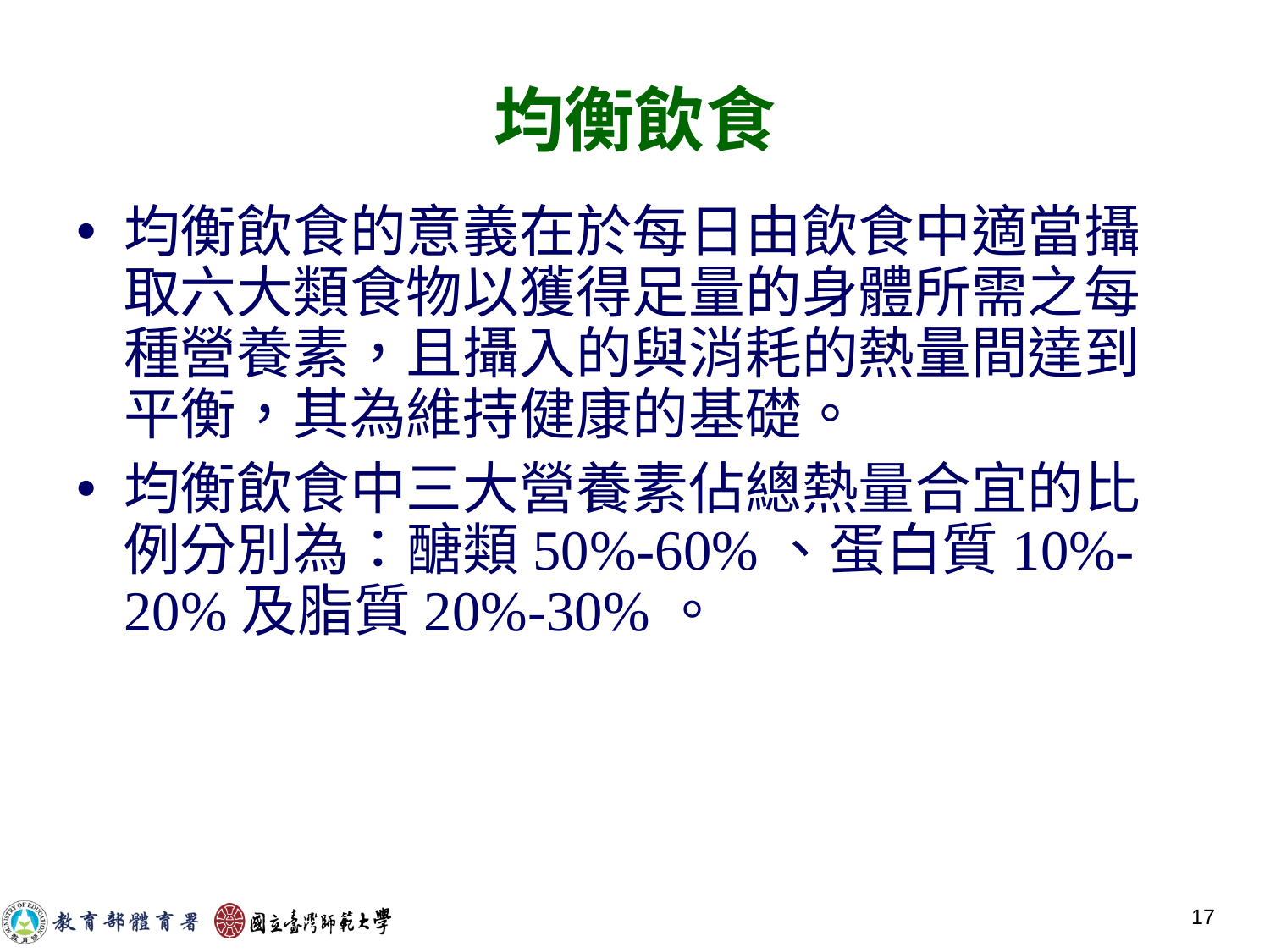

# 均衡飲食
均衡飲食的意義在於每日由飲食中適當攝取六大類食物以獲得足量的身體所需之每種營養素，且攝入的與消耗的熱量間達到平衡，其為維持健康的基礎。
均衡飲食中三大營養素佔總熱量合宜的比例分別為：醣類50%-60%、蛋白質10%-20%及脂質20%-30%。
17